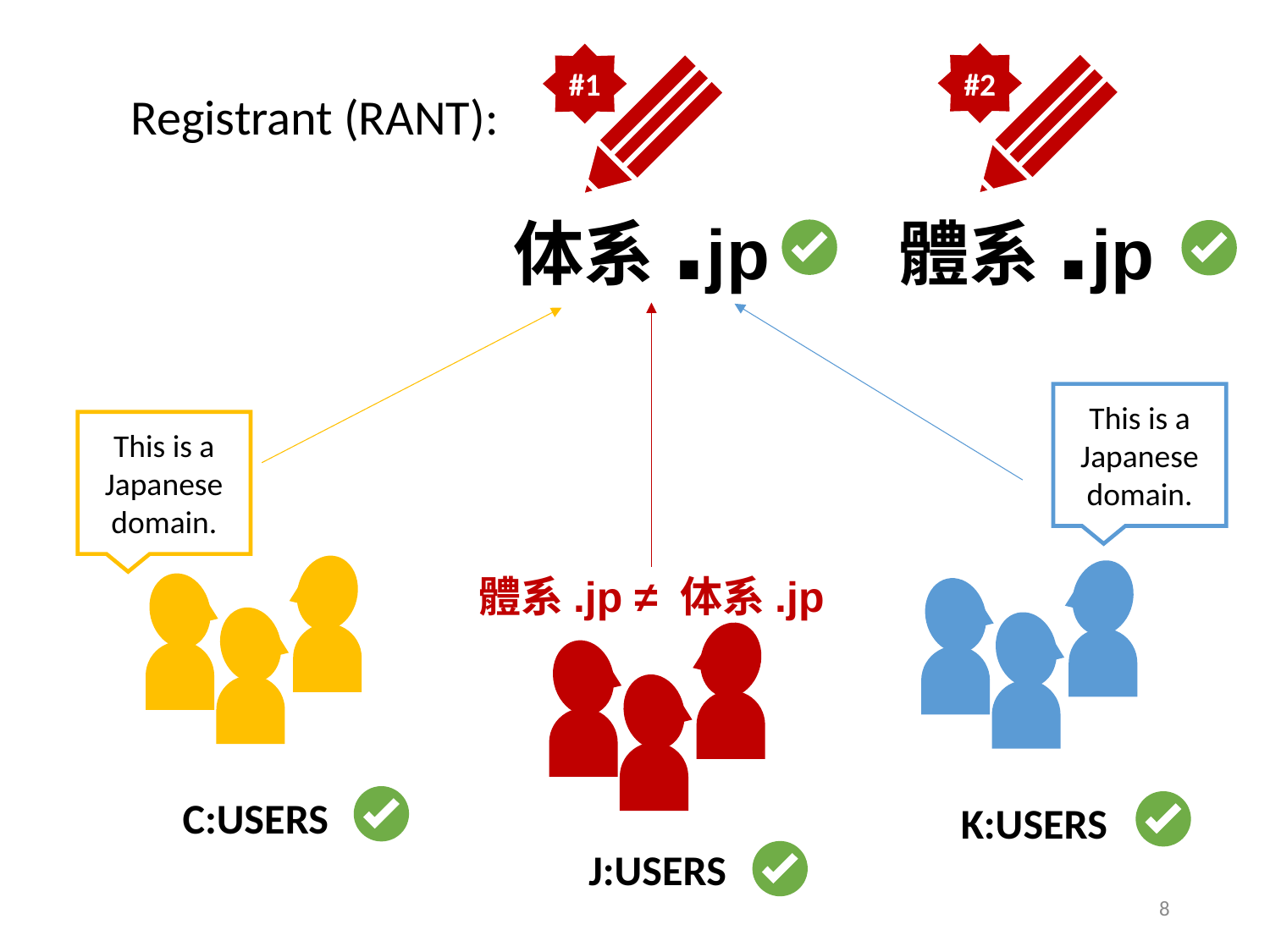

#2

#1

Registrant (RANT):
体系.jp
體系.jp

This is a Japanese domain.
This is a Japanese domain.

體系.jp ≠ 体系.jp

C:USERS

K:USERS

J:USERS

8